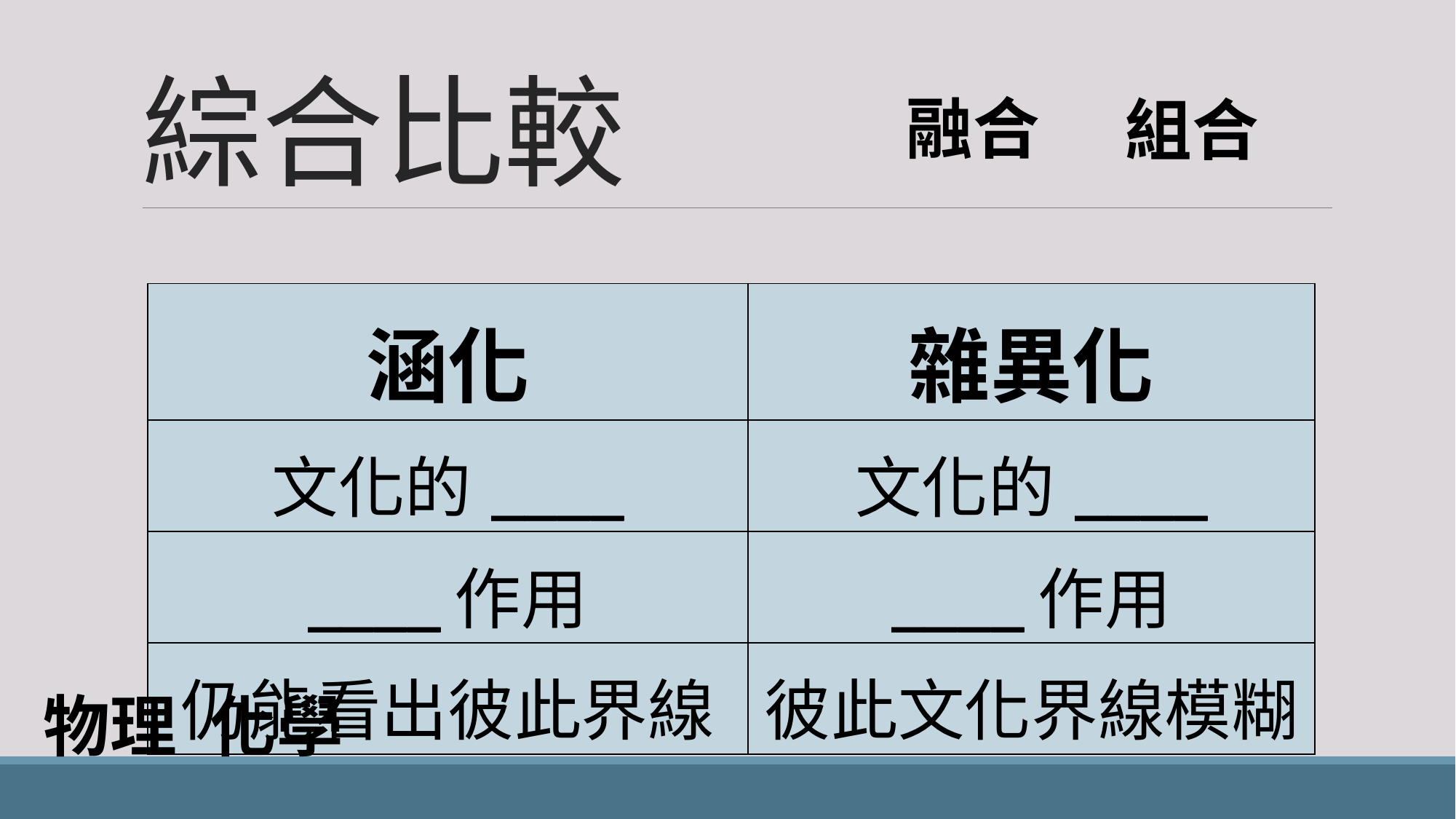

# 綜合比較
融合
組合
| 涵化 | 雜異化 |
| --- | --- |
| 文化的\_\_\_\_ | 文化的\_\_\_\_ |
| \_\_\_\_作用 | \_\_\_\_作用 |
| 仍能看出彼此界線 | 彼此文化界線模糊 |
物理
化學